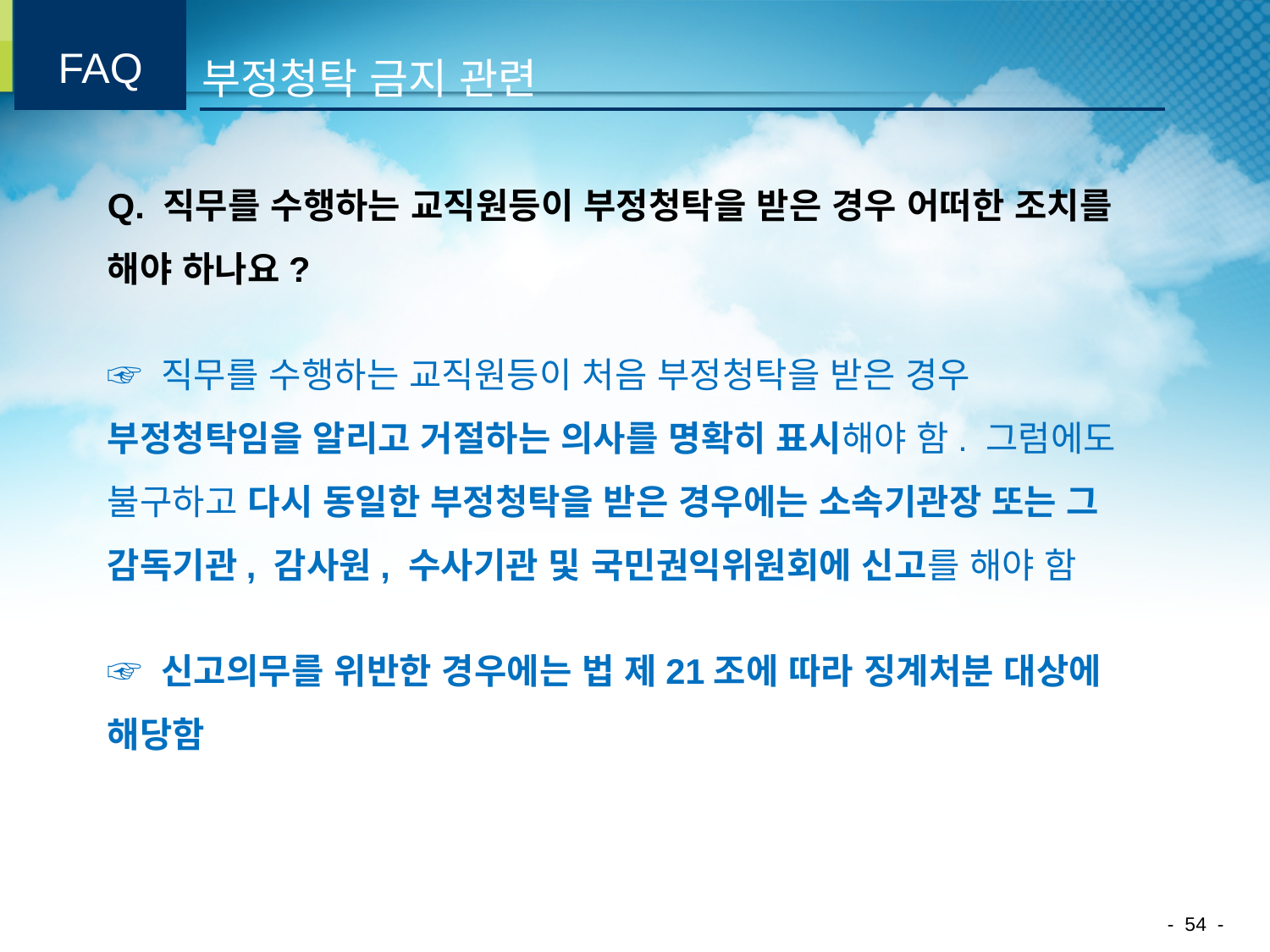

| FAQ |  | 부정청탁 금지 관련 |
| --- | --- | --- |
Q. 직무를 수행하는 교직원등이 부정청탁을 받은 경우 어떠한 조치를 해야 하나요?

☞ 직무를 수행하는 교직원등이 처음 부정청탁을 받은 경우 부정청탁임을 알리고 거절하는 의사를 명확히 표시해야 함. 그럼에도 불구하고 다시 동일한 부정청탁을 받은 경우에는 소속기관장 또는 그 감독기관, 감사원, 수사기관 및 국민권익위원회에 신고를 해야 함

☞ 신고의무를 위반한 경우에는 법 제21조에 따라 징계처분 대상에 해당함
-  54  -